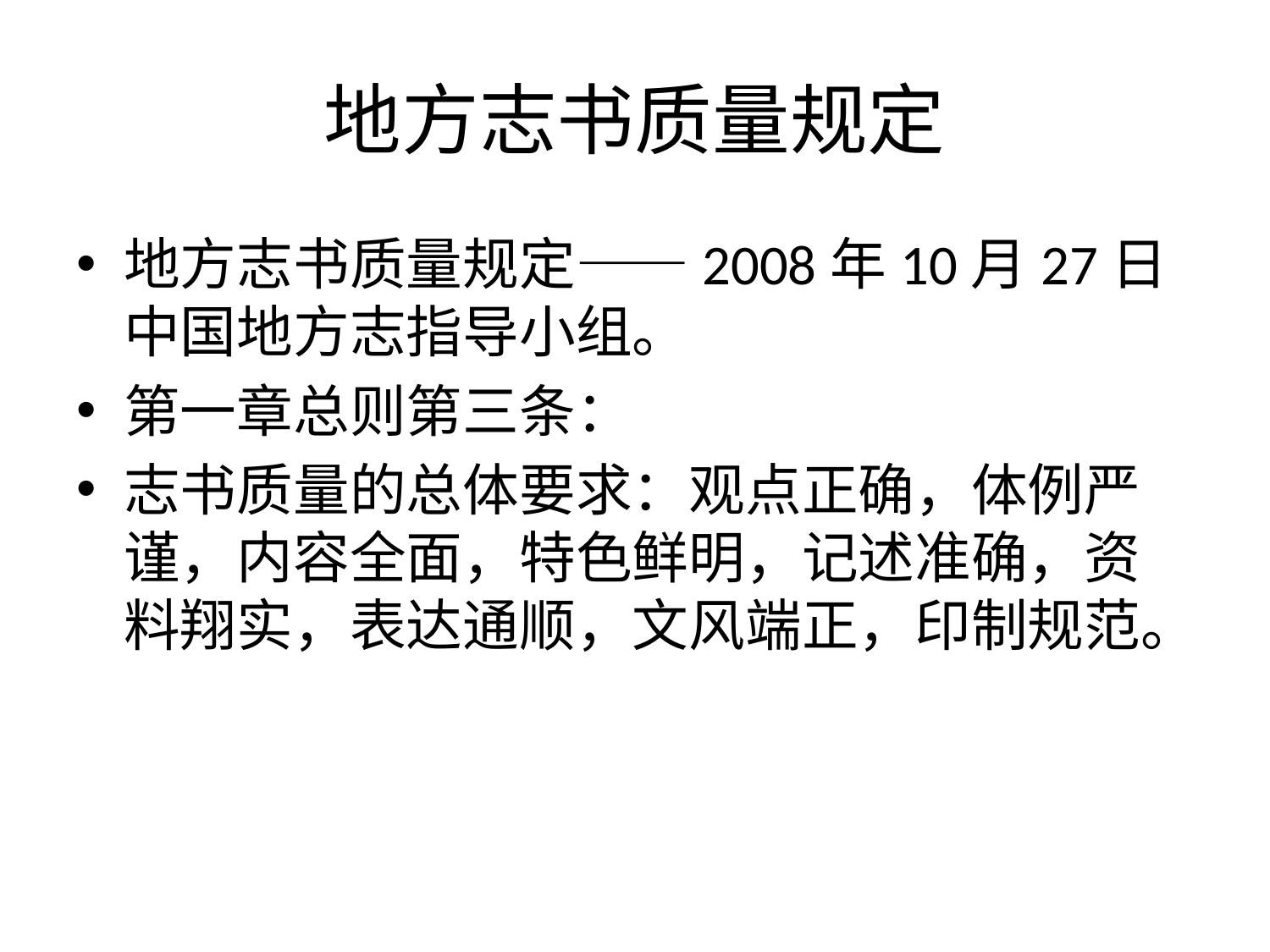

# 地方志书质量规定
地方志书质量规定——2008年10月27日中国地方志指导小组。
第一章总则第三条：
志书质量的总体要求：观点正确，体例严谨，内容全面，特色鲜明，记述准确，资料翔实，表达通顺，文风端正，印制规范。